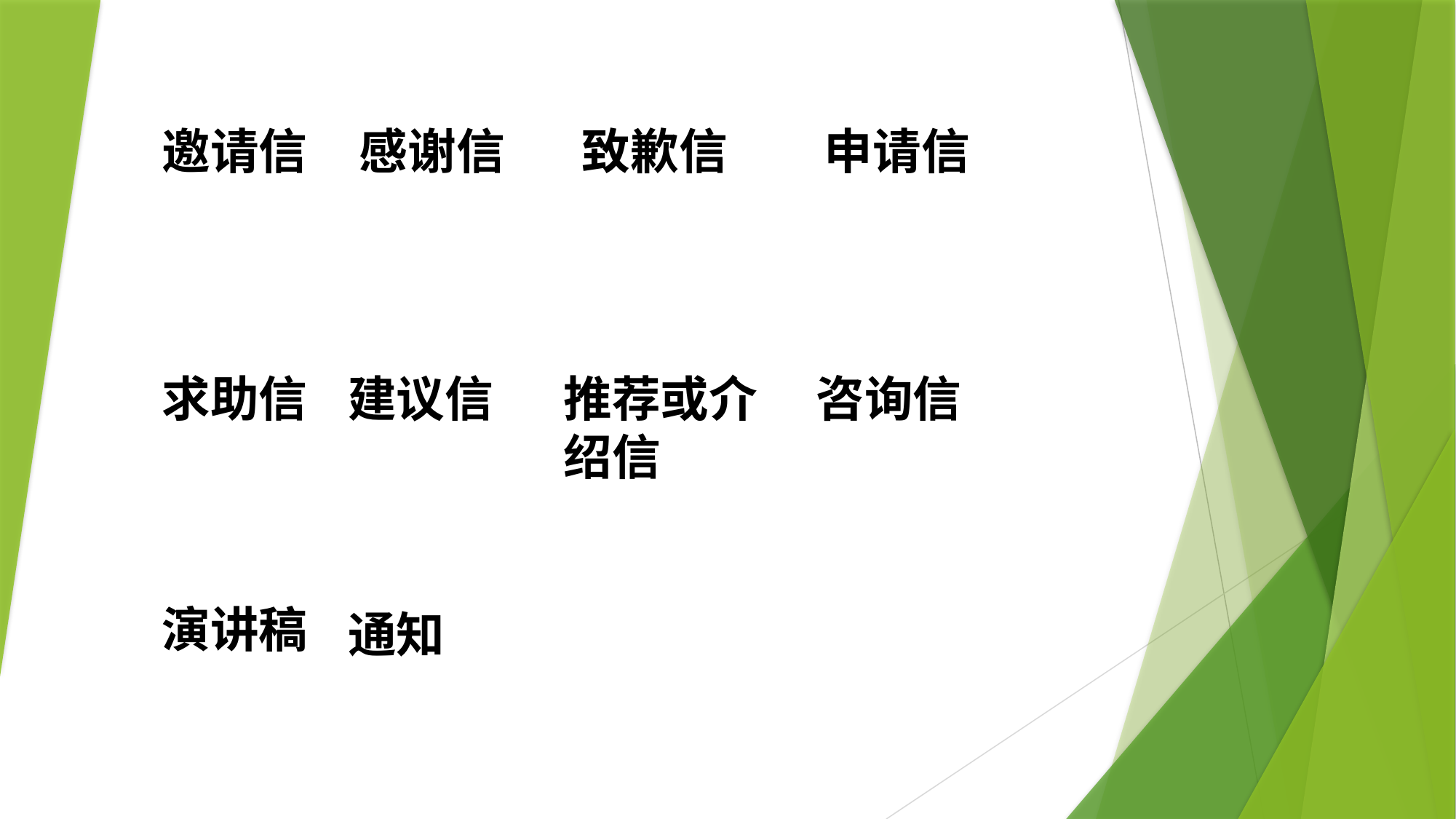

申请信
致歉信
邀请信
感谢信
咨询信
求助信
建议信
推荐或介绍信
演讲稿
通知